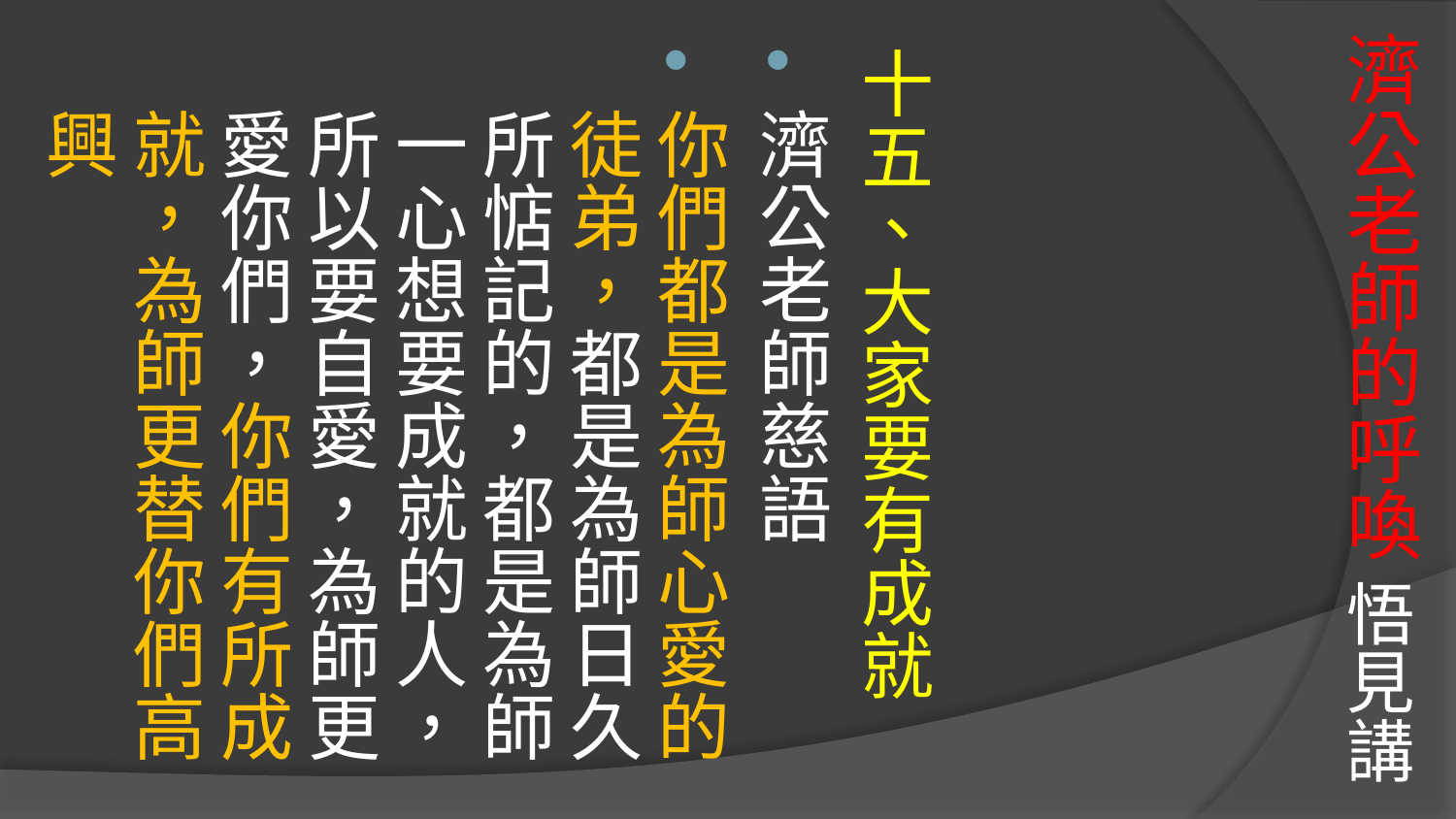

# 濟公老師的呼喚 悟見講
十五、大家要有成就
濟公老師慈語
你們都是為師心愛的徒弟，都是為師日久所惦記的，都是為師一心想要成就的人， 所以要自愛，為師更愛你們，你們有所成就，為師更替你們高興